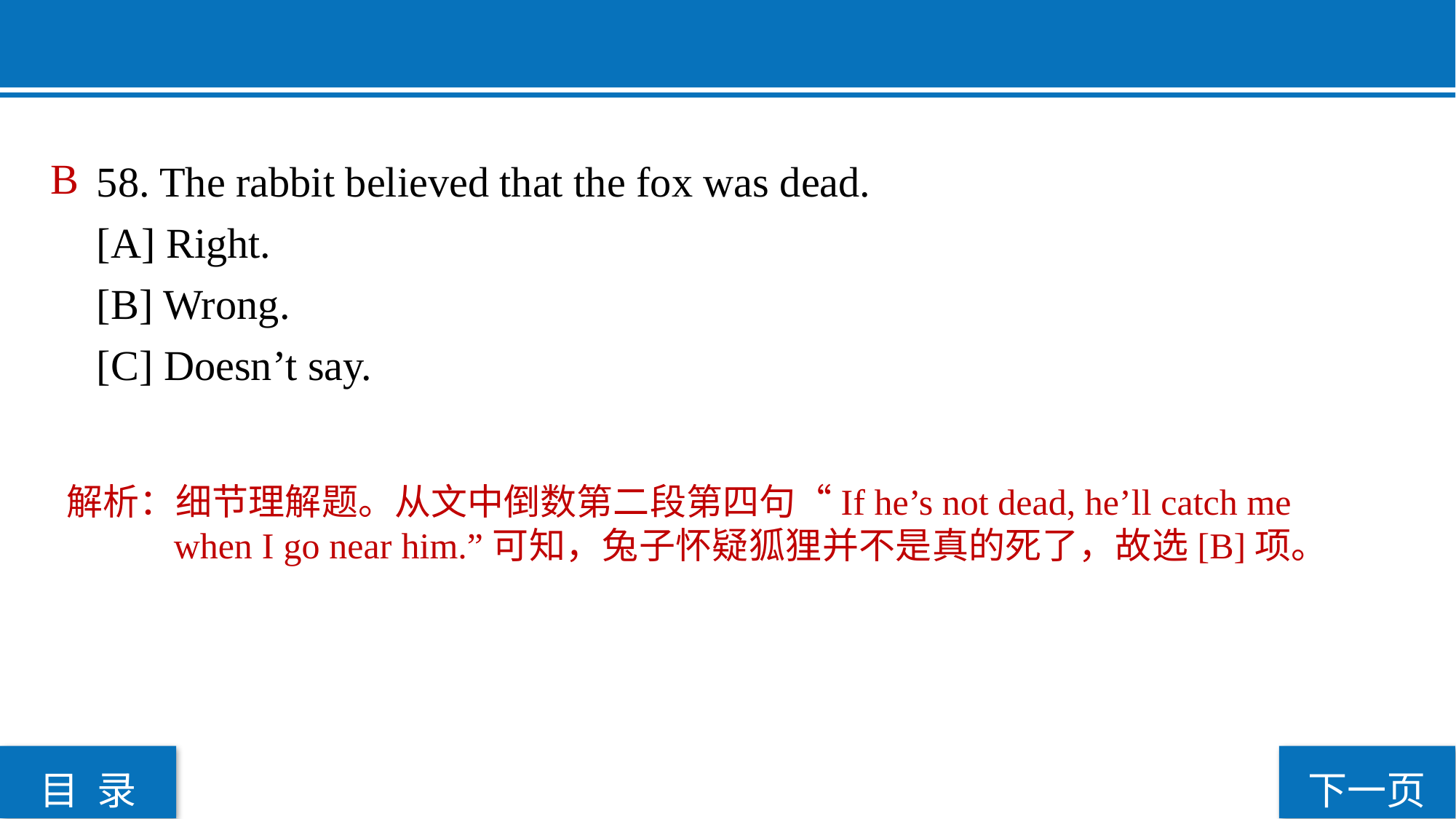

58. The rabbit believed that the fox was dead.
[A] Right.
[B] Wrong.
[C] Doesn’t say.
 B
解析：细节理解题。从文中倒数第二段第四句“If he’s not dead, he’ll catch me when I go near him.”可知，兔子怀疑狐狸并不是真的死了，故选[B]项。